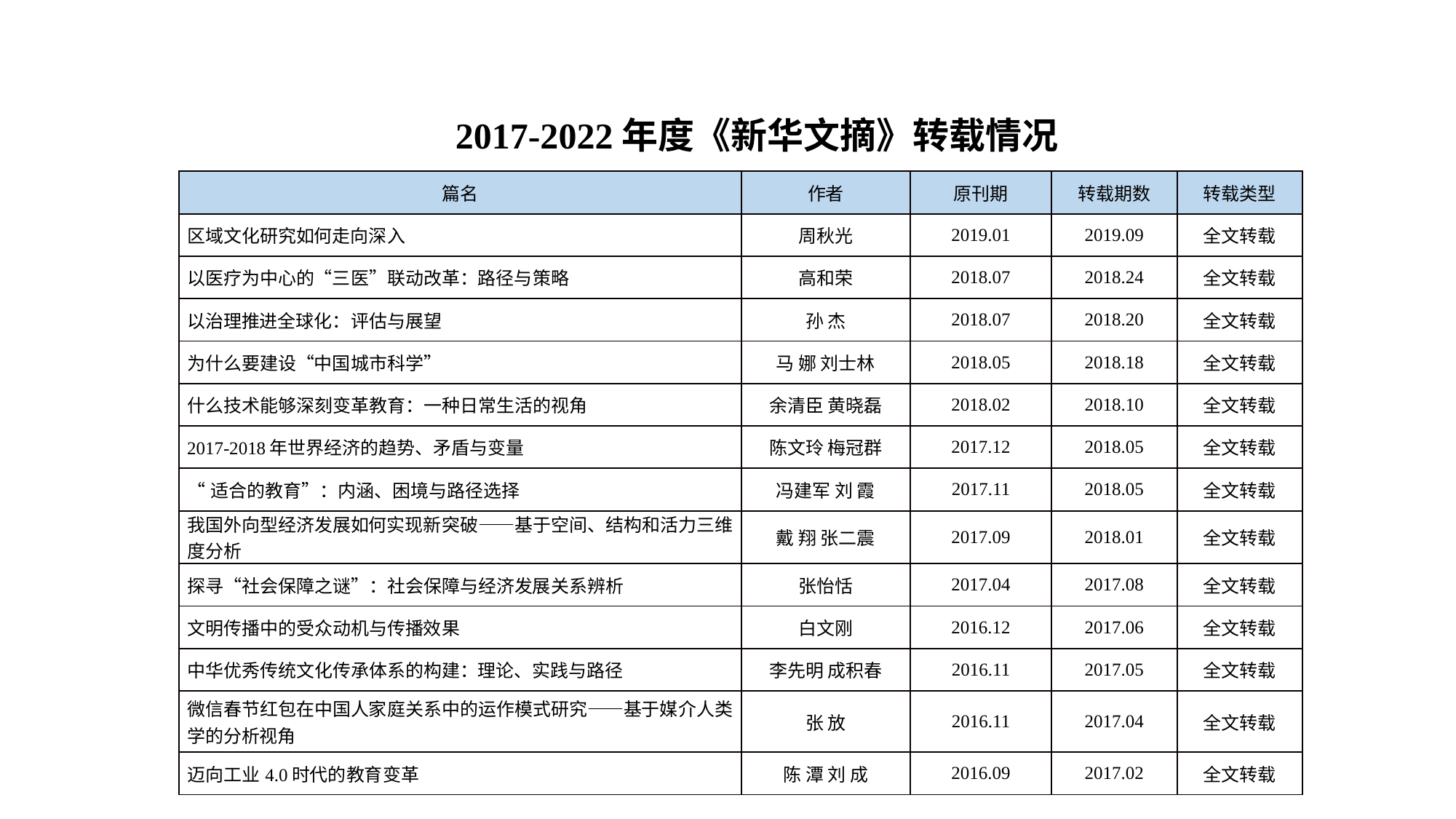

2017-2022年度《新华文摘》转载情况
| 篇名 | 作者 | 原刊期 | 转载期数 | 转载类型 |
| --- | --- | --- | --- | --- |
| 区域文化研究如何走向深入 | 周秋光 | 2019.01 | 2019.09 | 全文转载 |
| 以医疗为中心的“三医”联动改革：路径与策略 | 高和荣 | 2018.07 | 2018.24 | 全文转载 |
| 以治理推进全球化：评估与展望 | 孙 杰 | 2018.07 | 2018.20 | 全文转载 |
| 为什么要建设“中国城市科学” | 马 娜 刘士林 | 2018.05 | 2018.18 | 全文转载 |
| 什么技术能够深刻变革教育：一种日常生活的视角 | 余清臣 黄晓磊 | 2018.02 | 2018.10 | 全文转载 |
| 2017-2018年世界经济的趋势、矛盾与变量 | 陈文玲 梅冠群 | 2017.12 | 2018.05 | 全文转载 |
| “适合的教育”：内涵、困境与路径选择 | 冯建军 刘 霞 | 2017.11 | 2018.05 | 全文转载 |
| 我国外向型经济发展如何实现新突破——基于空间、结构和活力三维度分析 | 戴 翔 张二震 | 2017.09 | 2018.01 | 全文转载 |
| 探寻“社会保障之谜”：社会保障与经济发展关系辨析 | 张怡恬 | 2017.04 | 2017.08 | 全文转载 |
| 文明传播中的受众动机与传播效果 | 白文刚 | 2016.12 | 2017.06 | 全文转载 |
| 中华优秀传统文化传承体系的构建：理论、实践与路径 | 李先明 成积春 | 2016.11 | 2017.05 | 全文转载 |
| 微信春节红包在中国人家庭关系中的运作模式研究——基于媒介人类学的分析视角 | 张 放 | 2016.11 | 2017.04 | 全文转载 |
| 迈向工业4.0时代的教育变革 | 陈 潭 刘 成 | 2016.09 | 2017.02 | 全文转载 |